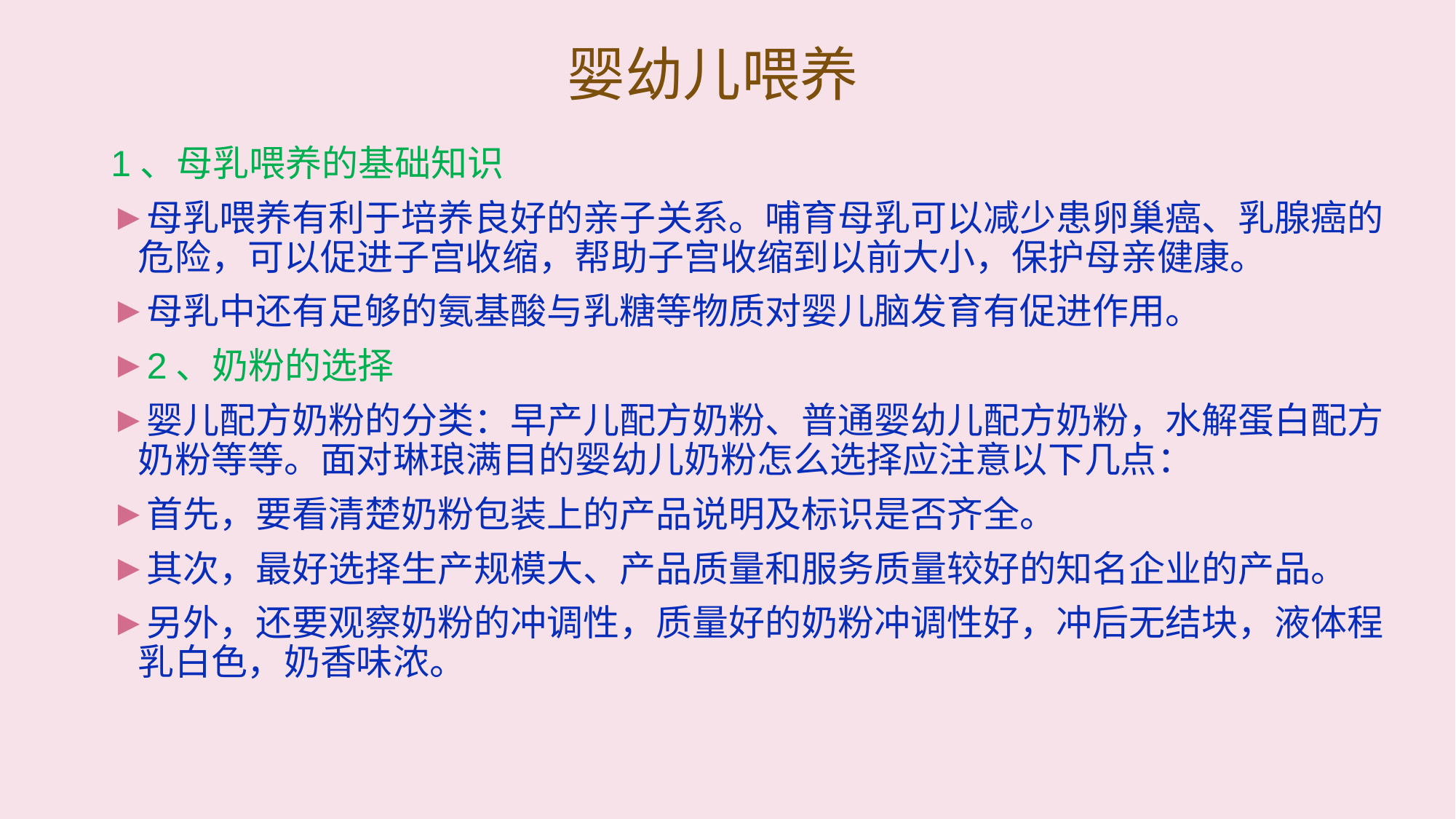

# 婴幼儿喂养
1、母乳喂养的基础知识
母乳喂养有利于培养良好的亲子关系。哺育母乳可以减少患卵巢癌、乳腺癌的危险，可以促进子宫收缩，帮助子宫收缩到以前大小，保护母亲健康。
母乳中还有足够的氨基酸与乳糖等物质对婴儿脑发育有促进作用。
2、奶粉的选择
婴儿配方奶粉的分类：早产儿配方奶粉、普通婴幼儿配方奶粉，水解蛋白配方奶粉等等。面对琳琅满目的婴幼儿奶粉怎么选择应注意以下几点：
首先，要看清楚奶粉包装上的产品说明及标识是否齐全。
其次，最好选择生产规模大、产品质量和服务质量较好的知名企业的产品。
另外，还要观察奶粉的冲调性，质量好的奶粉冲调性好，冲后无结块，液体程乳白色，奶香味浓。